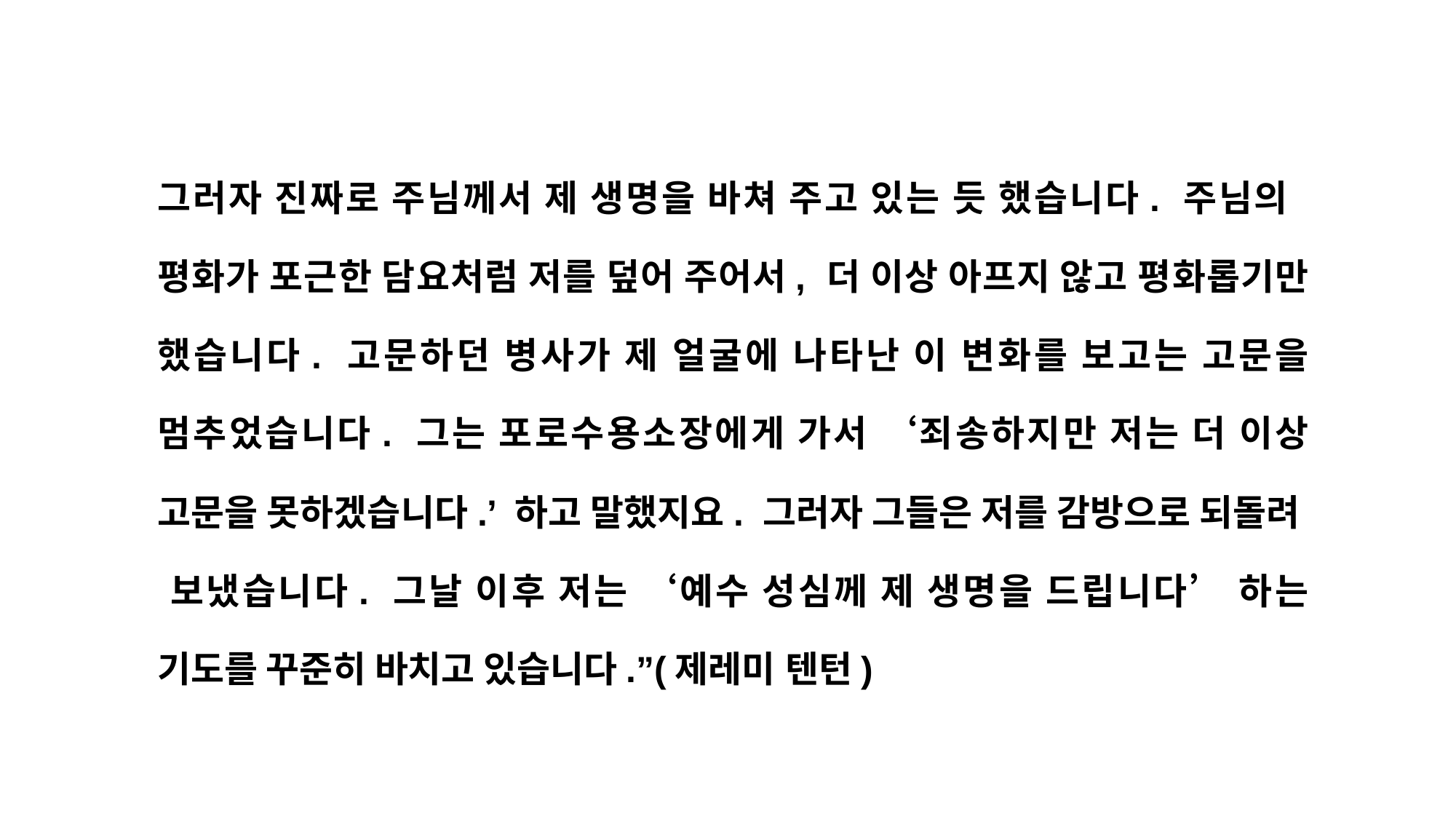

그러자 진짜로 주님께서 제 생명을 바쳐 주고 있는 듯 했습니다. 주님의   평화가 포근한 담요처럼 저를 덮어 주어서, 더 이상 아프지 않고 평화롭기만 했습니다. 고문하던 병사가 제 얼굴에 나타난 이 변화를 보고는 고문을 멈추었습니다. 그는 포로수용소장에게 가서 ‘죄송하지만 저는 더 이상 고문을 못하겠습니다.’ 하고 말했지요. 그러자 그들은 저를 감방으로 되돌려   보냈습니다. 그날 이후 저는 ‘예수 성심께 제 생명을 드립니다’ 하는 기도를 꾸준히 바치고 있습니다.”(제레미 텐턴)